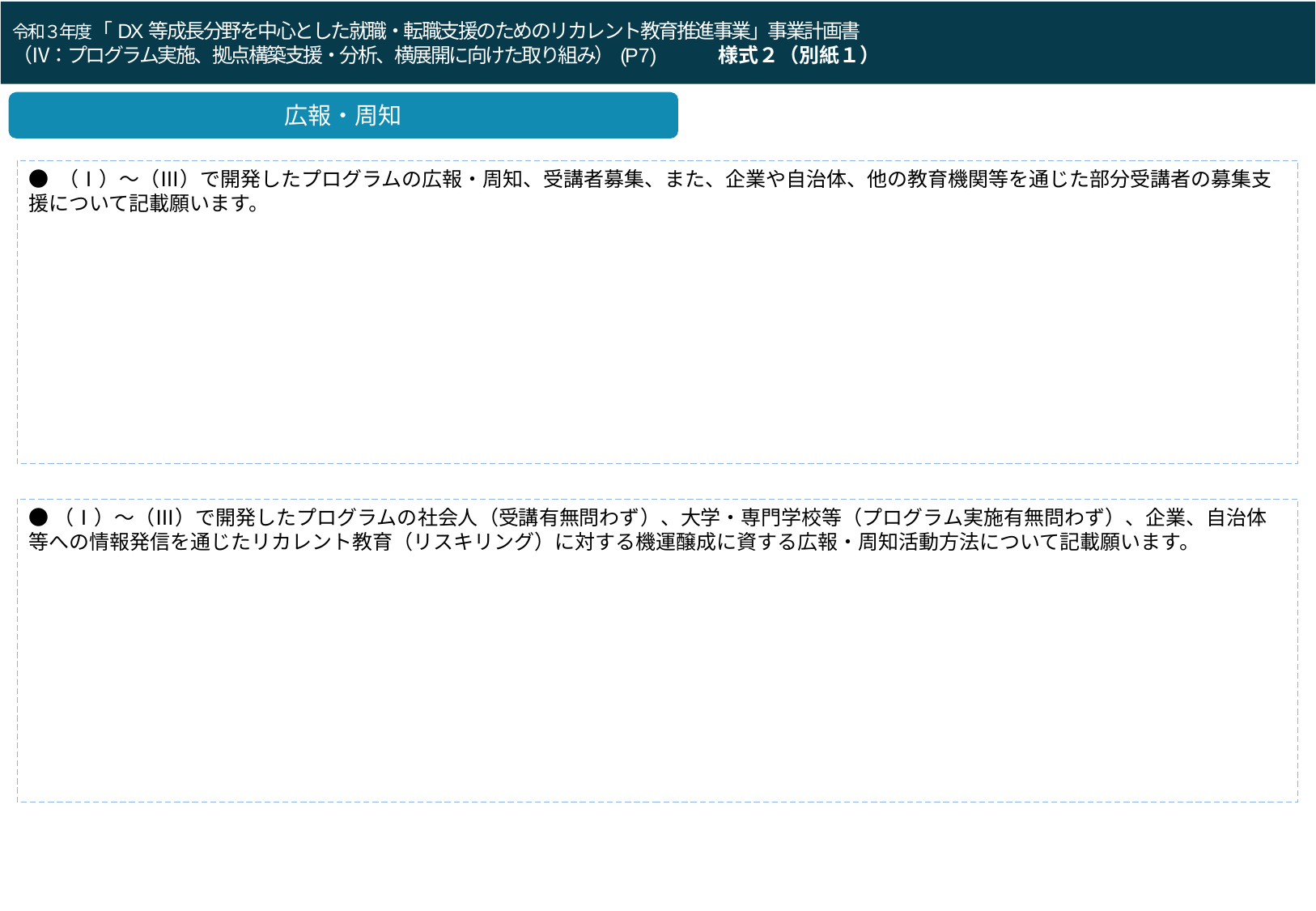

令和３年度「DX等成長分野を中心とした就職・転職支援のためのリカレント教育推進事業」事業計画書
（Ⅳ：プログラム実施、拠点構築支援・分析、横展開に向けた取り組み）(P7)　　　様式２（別紙１）
令和３年度「DX等成長分野を中心とした就職・転職支援のためのリカレント教育推進事業」事業計画書（Ⅰ：DXリテラシー）(P7)
広報・周知
● （Ⅰ）～（Ⅲ）で開発したプログラムの広報・周知、受講者募集、また、企業や自治体、他の教育機関等を通じた部分受講者の募集支援について記載願います。

●（Ⅰ）～（Ⅲ）で開発したプログラムの社会人（受講有無問わず）、大学・専門学校等（プログラム実施有無問わず）、企業、自治体等への情報発信を通じたリカレント教育（リスキリング）に対する機運醸成に資する広報・周知活動方法について記載願います。